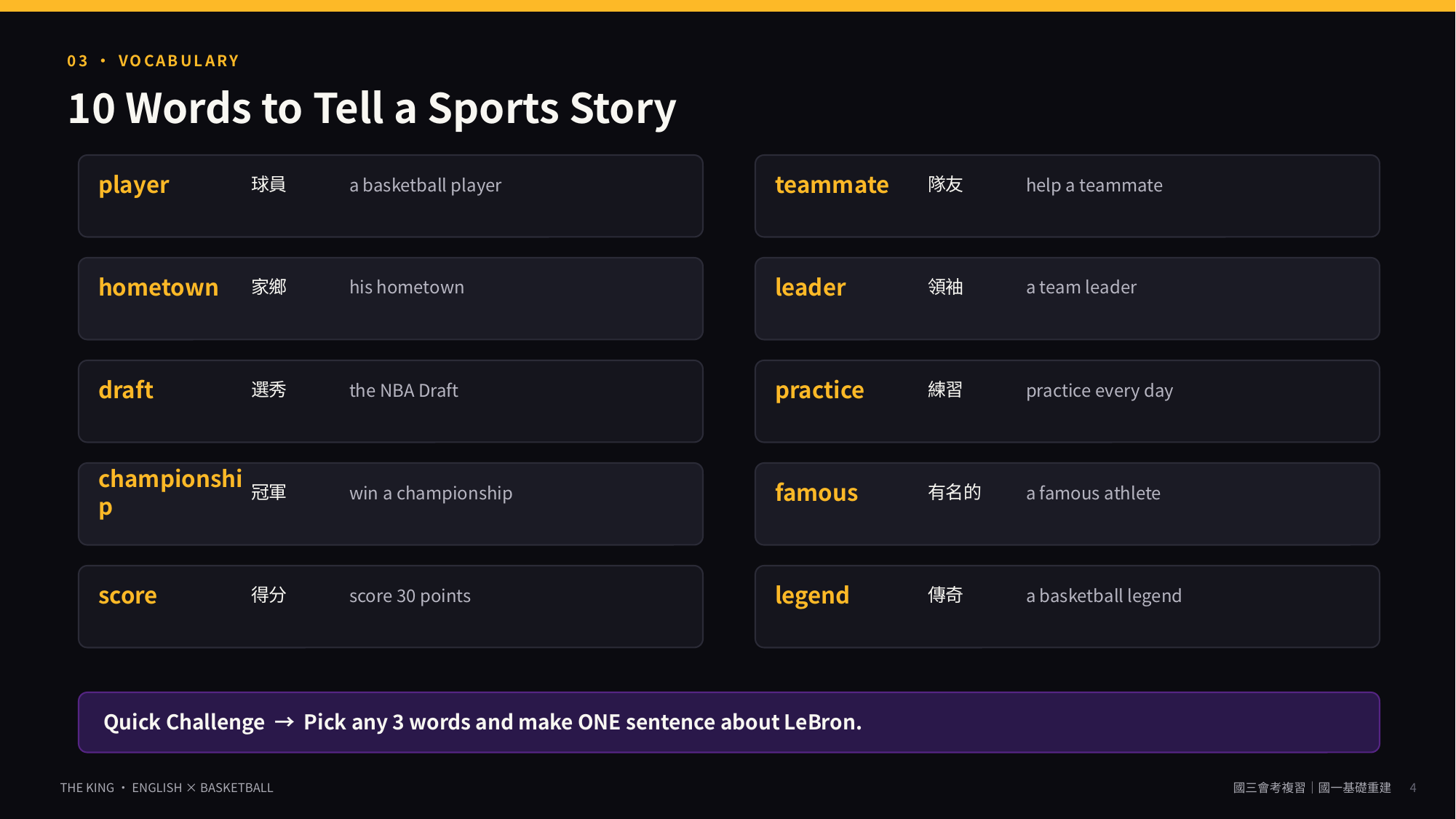

03 · VOCABULARY
10 Words to Tell a Sports Story

player
球員
a basketball player
teammate
隊友
help a teammate

hometown
家鄉
his hometown
leader
領袖
a team leader

draft
選秀
the NBA Draft
practice
練習
practice every day

championship
冠軍
win a championship
famous
有名的
a famous athlete

score
得分
score 30 points
legend
傳奇
a basketball legend

Quick Challenge  →  Pick any 3 words and make ONE sentence about LeBron.
4